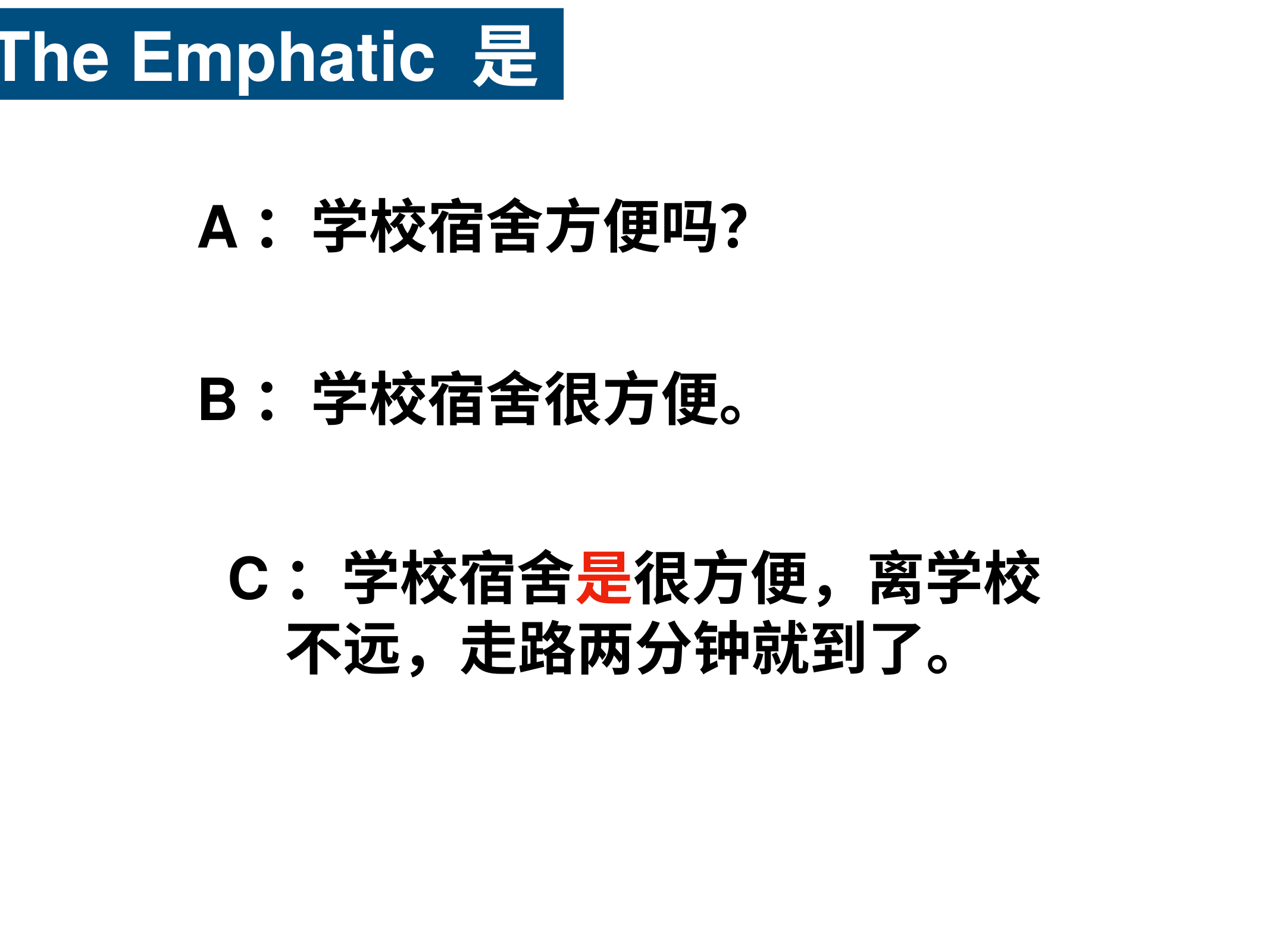

The Emphatic 是
A：学校宿舍方便吗？
B：学校宿舍很方便。
C：学校宿舍是很方便，离学校不远，走路两分钟就到了。